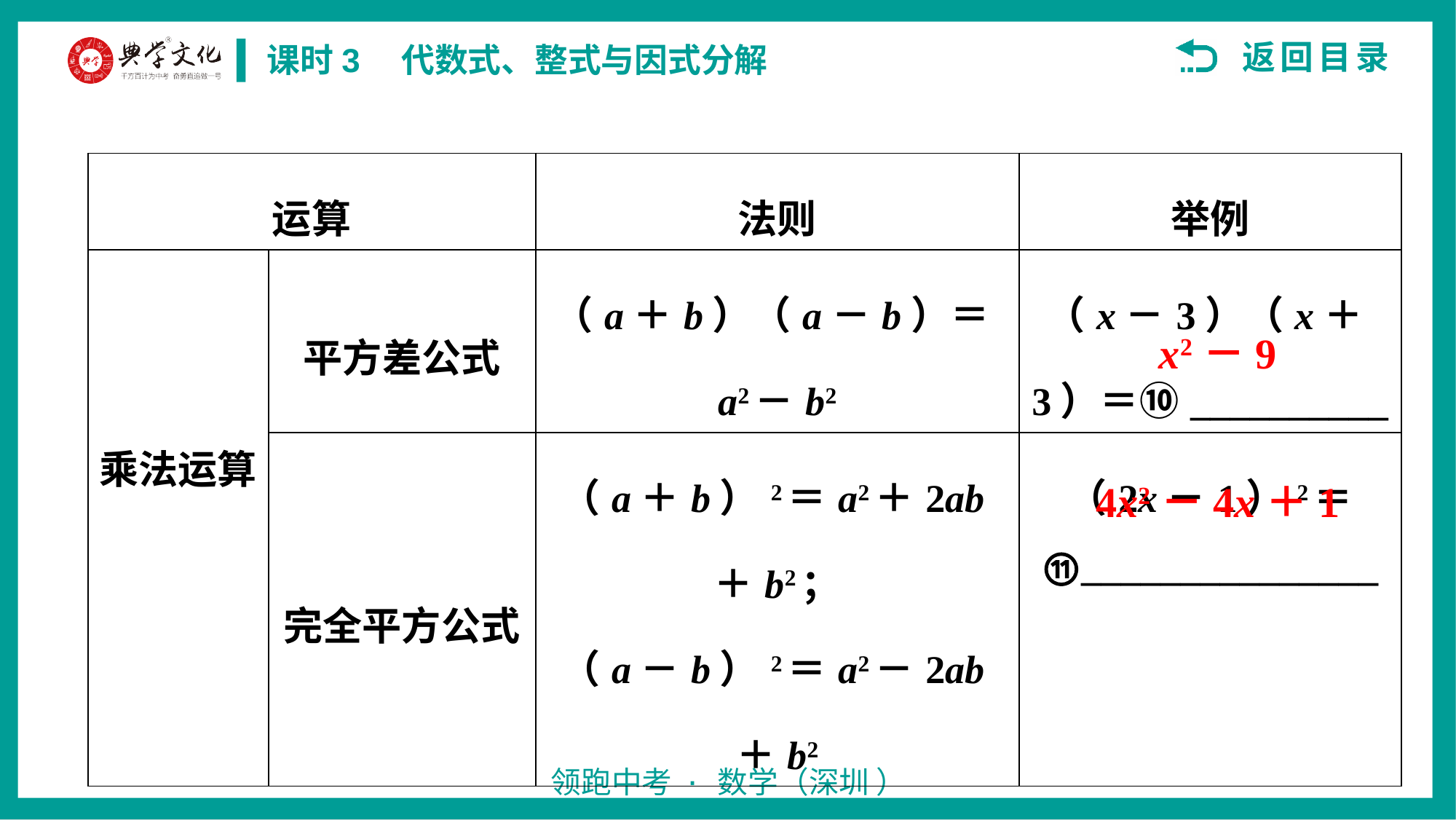

| 运算 |  | 法则 | 举例 |
| --- | --- | --- | --- |
| 乘法运算 | 平方差公式 | （a＋b）（a－b）＝a2－b2 | （x－3）（x＋3）＝⑩\_\_\_\_\_\_\_\_\_\_ |
|  | 完全平方公式 | （a＋b）2＝a2＋2ab＋b2； （a－b）2＝a2－2ab＋b2 | （2x－1）2＝ ⑪\_\_\_\_\_\_\_\_\_\_\_\_\_\_\_ |
x2－9
4x2－4x＋1